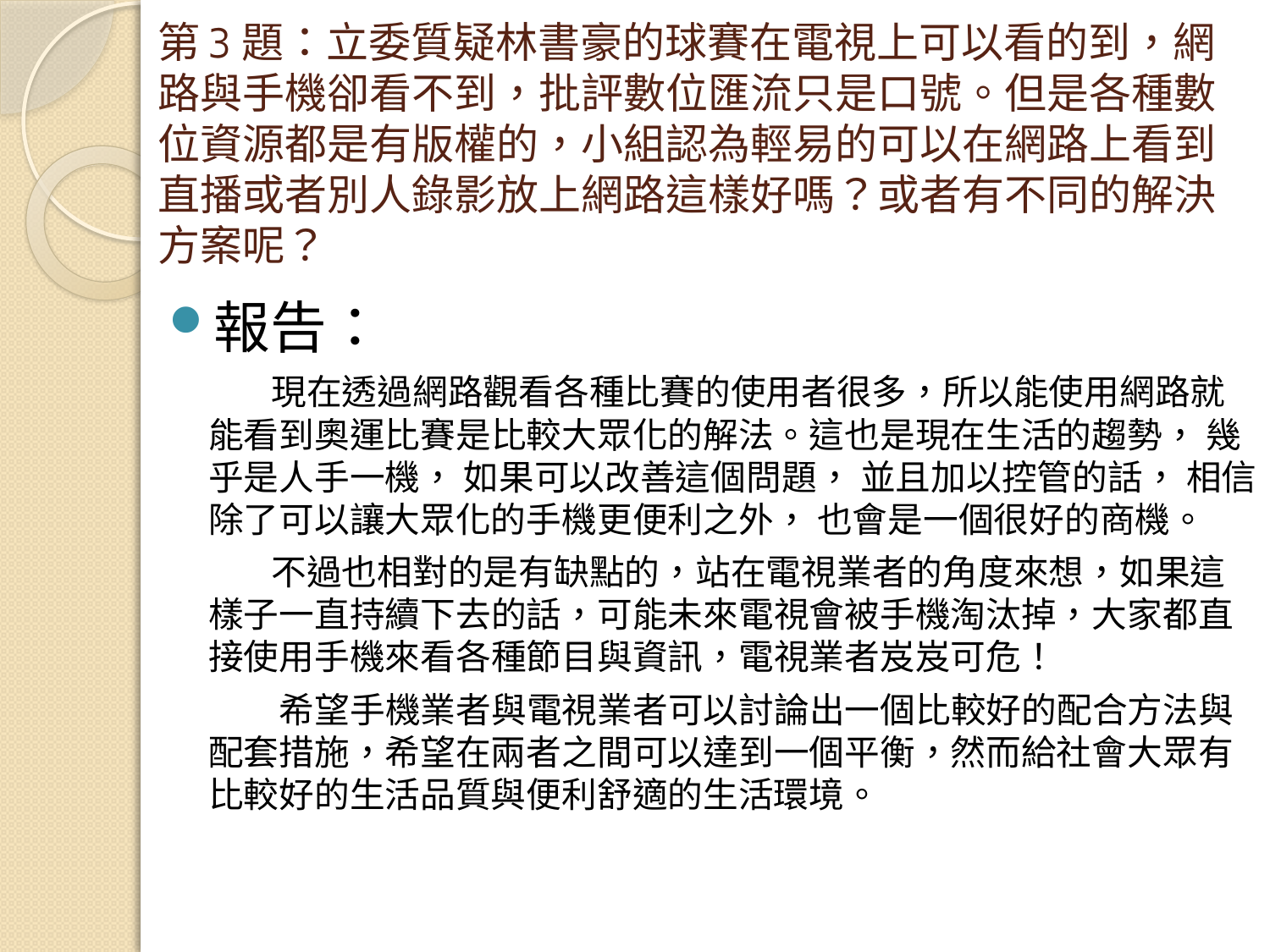

# 第3題：立委質疑林書豪的球賽在電視上可以看的到，網路與手機卻看不到，批評數位匯流只是口號。但是各種數位資源都是有版權的，小組認為輕易的可以在網路上看到直播或者別人錄影放上網路這樣好嗎？或者有不同的解決方案呢？
報告：
            現在透過網路觀看各種比賽的使用者很多，所以能使用網路就能看到奧運比賽是比較大眾化的解法。這也是現在生活的趨勢， 幾乎是人手一機， 如果可以改善這個問題， 並且加以控管的話， 相信除了可以讓大眾化的手機更便利之外， 也會是一個很好的商機。
            不過也相對的是有缺點的，站在電視業者的角度來想，如果這樣子一直持續下去的話，可能未來電視會被手機淘汰掉，大家都直接使用手機來看各種節目與資訊，電視業者岌岌可危！
             希望手機業者與電視業者可以討論出一個比較好的配合方法與配套措施，希望在兩者之間可以達到一個平衡，然而給社會大眾有比較好的生活品質與便利舒適的生活環境。